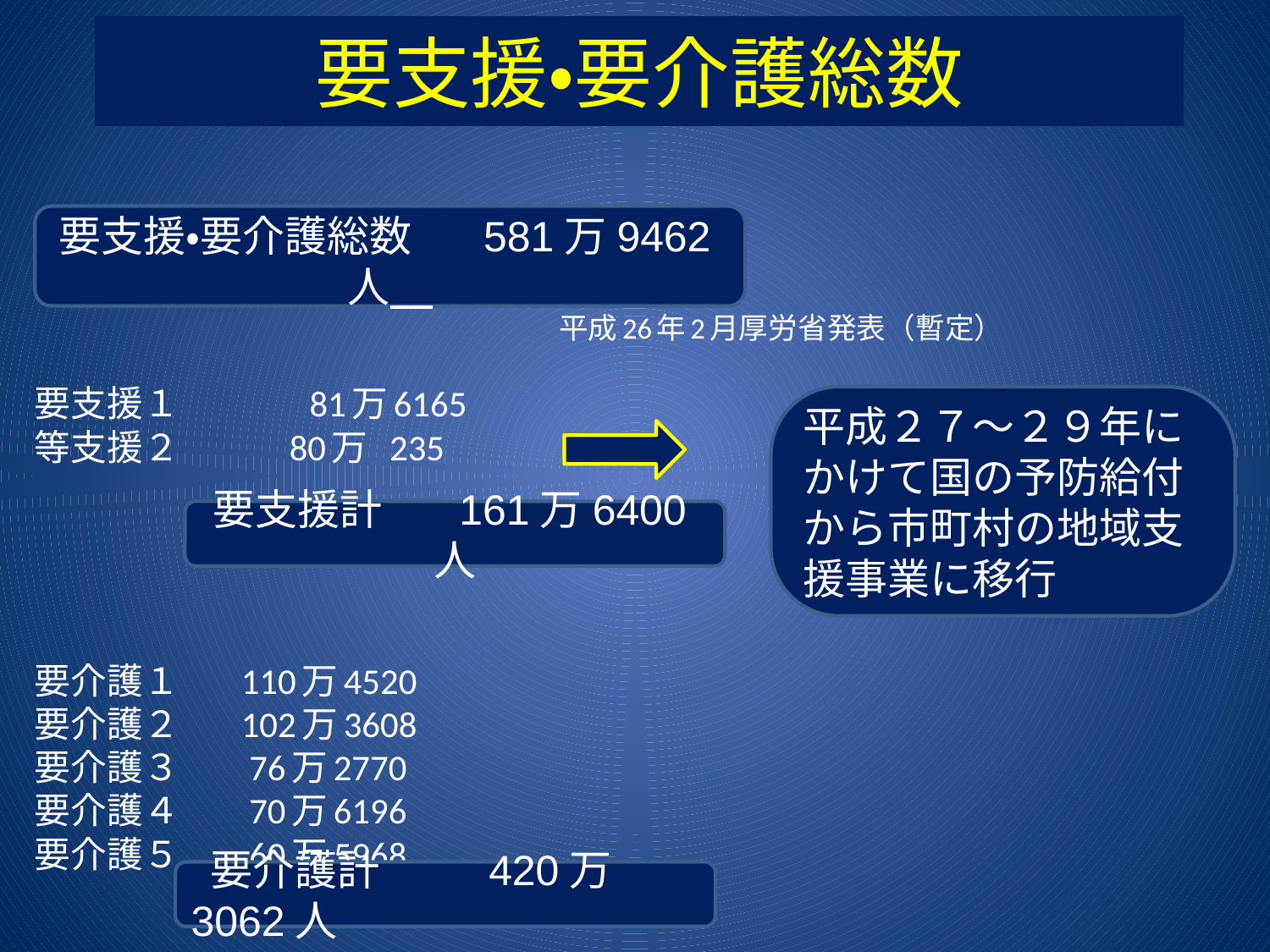

# 要支援・要介護総数

                             　　　　　　　    平成26年2月厚労省発表（暫定）
要支援１ 　　　 81万6165
等支援２  　　  80万  235

　　　　　　　　　　　　　　　　　　　　　　　　　　　　　　　　　　　
要介護１       110万4520
要介護２       102万3608
要介護３        76万2770
要介護４        70万6196
要介護５        60万5968

要支援・要介護総数　  581万9462人
平成２７～２９年にかけて国の予防給付から市町村の地域支援事業に移行

要支援計       161万6400人

 要介護計　  　　420万3062人